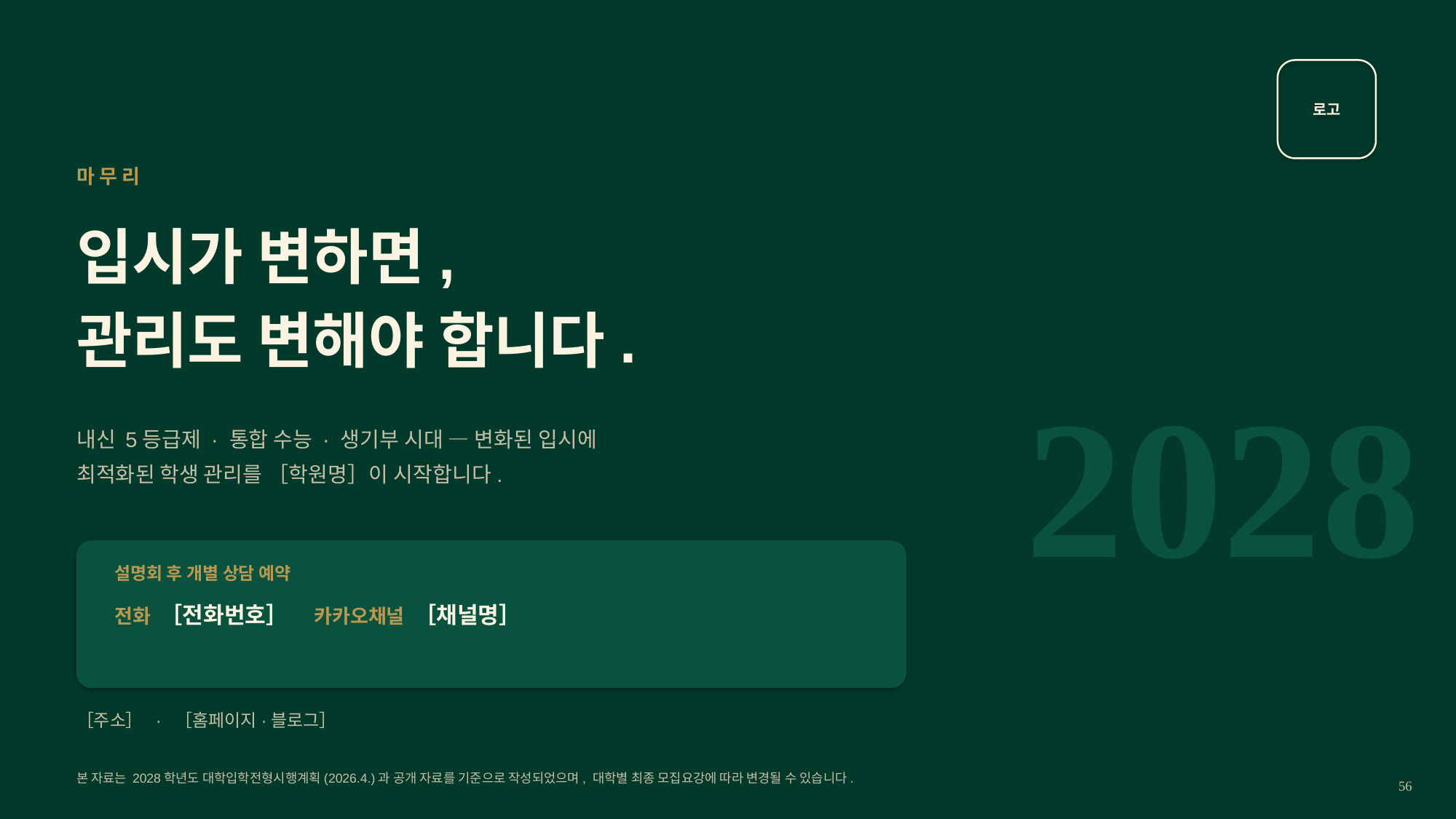

로고
마무리
입시가 변하면,
관리도 변해야 합니다.
2028
내신 5등급제 · 통합 수능 · 생기부 시대 — 변화된 입시에
최적화된 학생 관리를 ［학원명］이 시작합니다.

설명회 후 개별 상담 예약
전화  ［전화번호］     카카오채널  ［채널명］
［주소］  ·  ［홈페이지·블로그］
본 자료는 2028학년도 대학입학전형시행계획(2026.4.)과 공개 자료를 기준으로 작성되었으며, 대학별 최종 모집요강에 따라 변경될 수 있습니다.
56